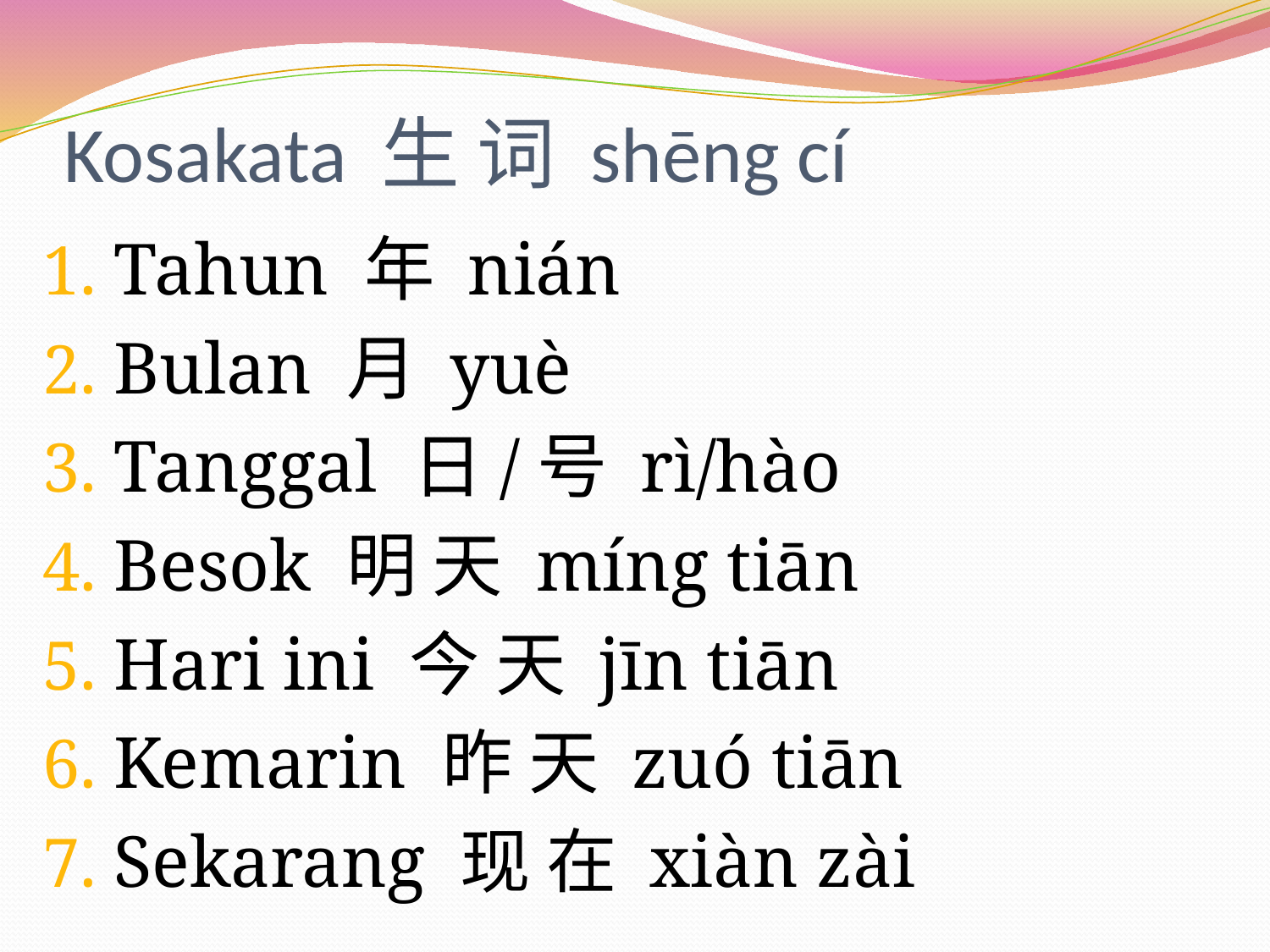

# Kosakata 生 词 shēng cí
Tahun 年 nián
Bulan 月 yuè
Tanggal 日/号 rì/hào
Besok 明 天 míng tiān
Hari ini 今 天 jīn tiān
Kemarin 昨 天 zuó tiān
Sekarang 现 在 xiàn zài